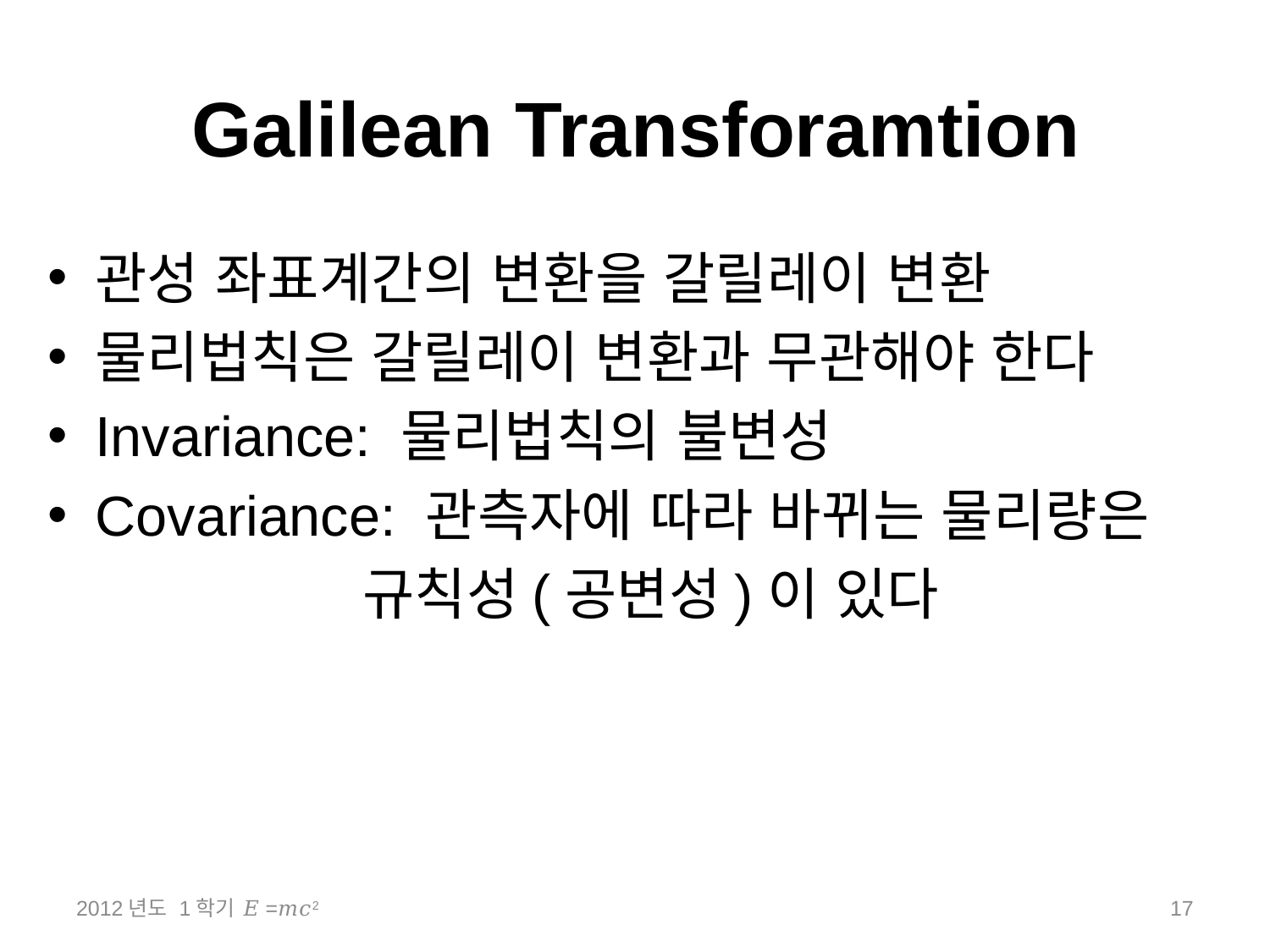

Galilean Transforamtion
관성 좌표계간의 변환을 갈릴레이 변환
물리법칙은 갈릴레이 변환과 무관해야 한다
Invariance: 물리법칙의 불변성
Covariance: 관측자에 따라 바뀌는 물리량은
                   규칙성(공변성)이 있다
2012년도 1학기 𝐸=𝑚𝑐2
17